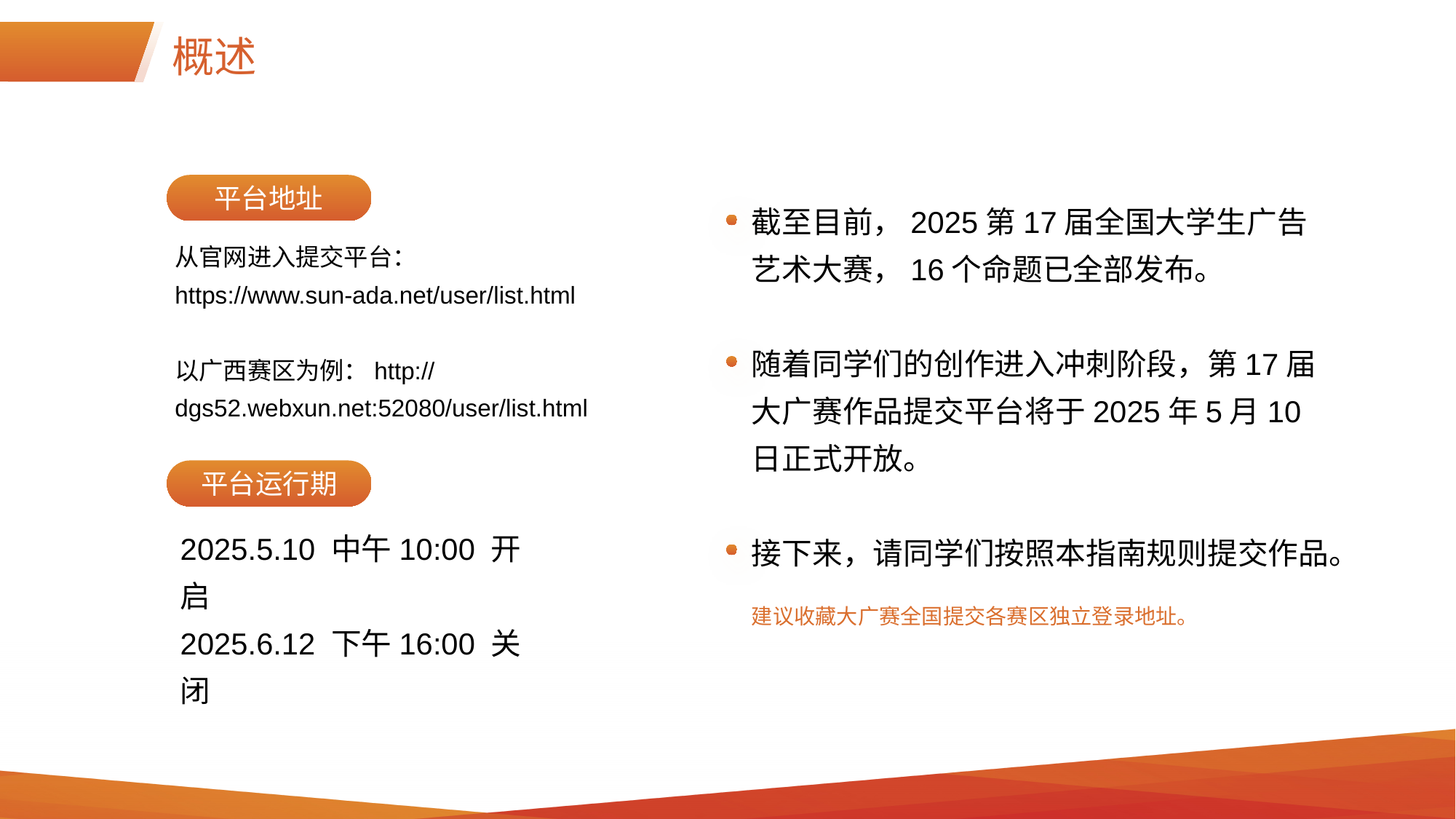

概述

平台地址
截至目前，2025第17届全国大学生广告艺术大赛，16个命题已全部发布。

随着同学们的创作进入冲刺阶段，第17届大广赛作品提交平台将于2025年5月10日正式开放。

接下来，请同学们按照本指南规则提交作品。

从官网进入提交平台：
https://www.sun-ada.net/user/list.html

以广西赛区为例：http://dgs52.webxun.net:52080/user/list.html

平台运行期
2025.5.10 中午10:00 开启
2025.6.12 下午16:00 关闭
建议收藏大广赛全国提交各赛区独立登录地址。